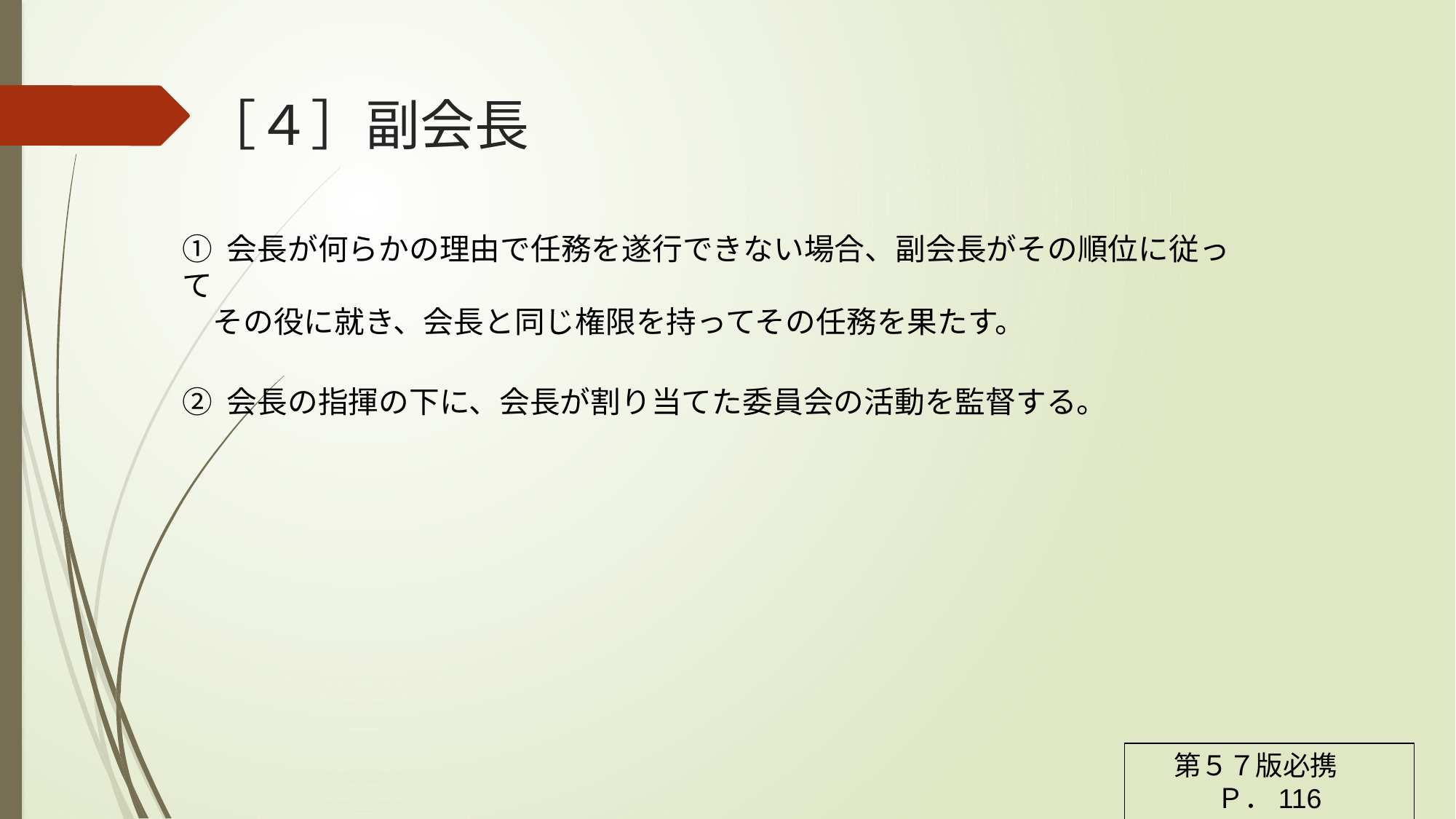

［４］副会長
① 会長が何らかの理由で任務を遂行できない場合、副会長がその順位に従って
　その役に就き、会長と同じ権限を持ってその任務を果たす。
② 会長の指揮の下に、会長が割り当てた委員会の活動を監督する。
第５７版必携　Ｐ．116